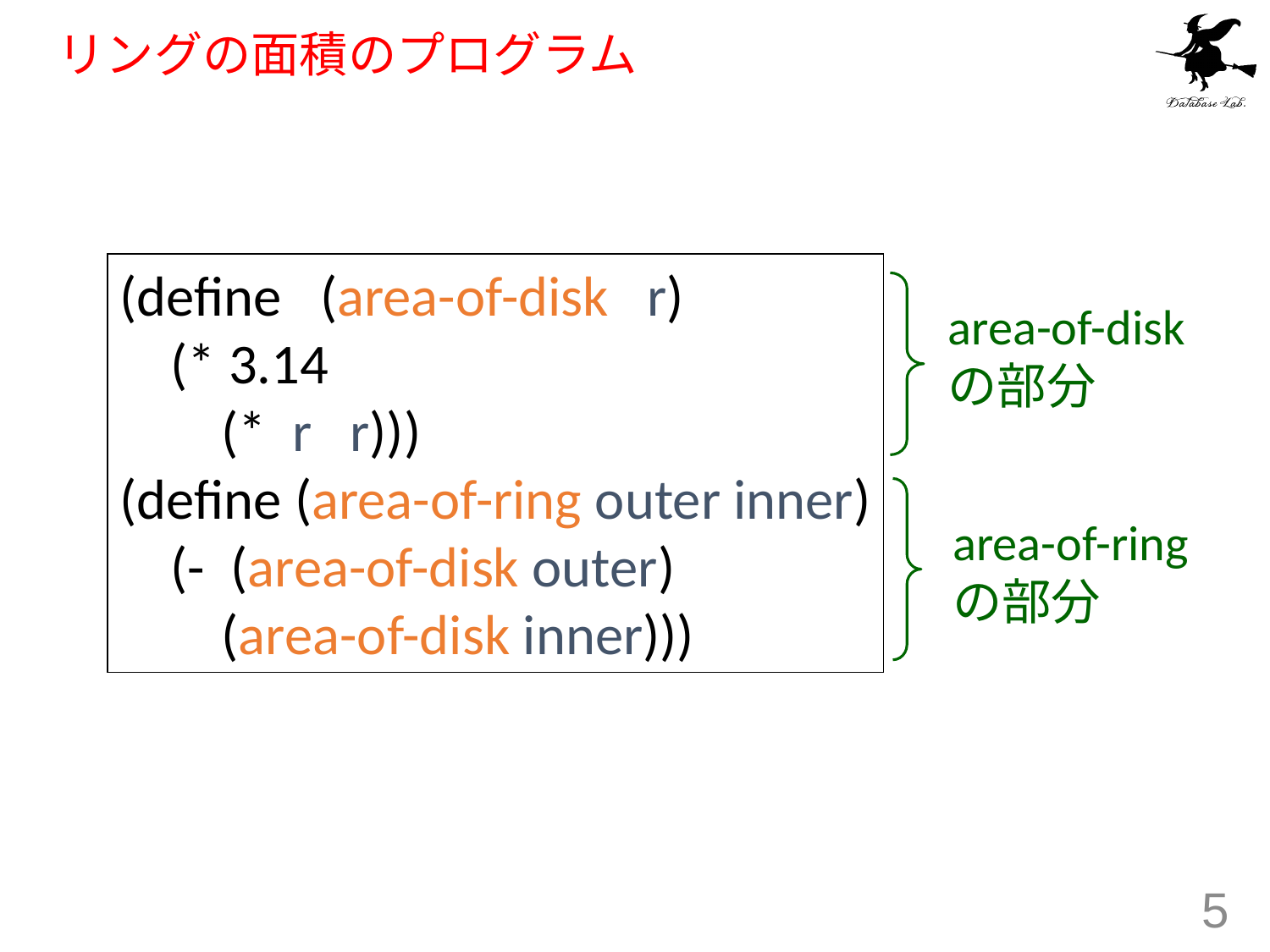

# リングの面積のプログラム
(define   (area-of-disk   r)
    (* 3.14
        (*  r   r)))
(define (area-of-ring outer inner)
    (-  (area-of-disk outer)
        (area-of-disk inner)))

area-of-disk
の部分

area-of-ring
の部分
5